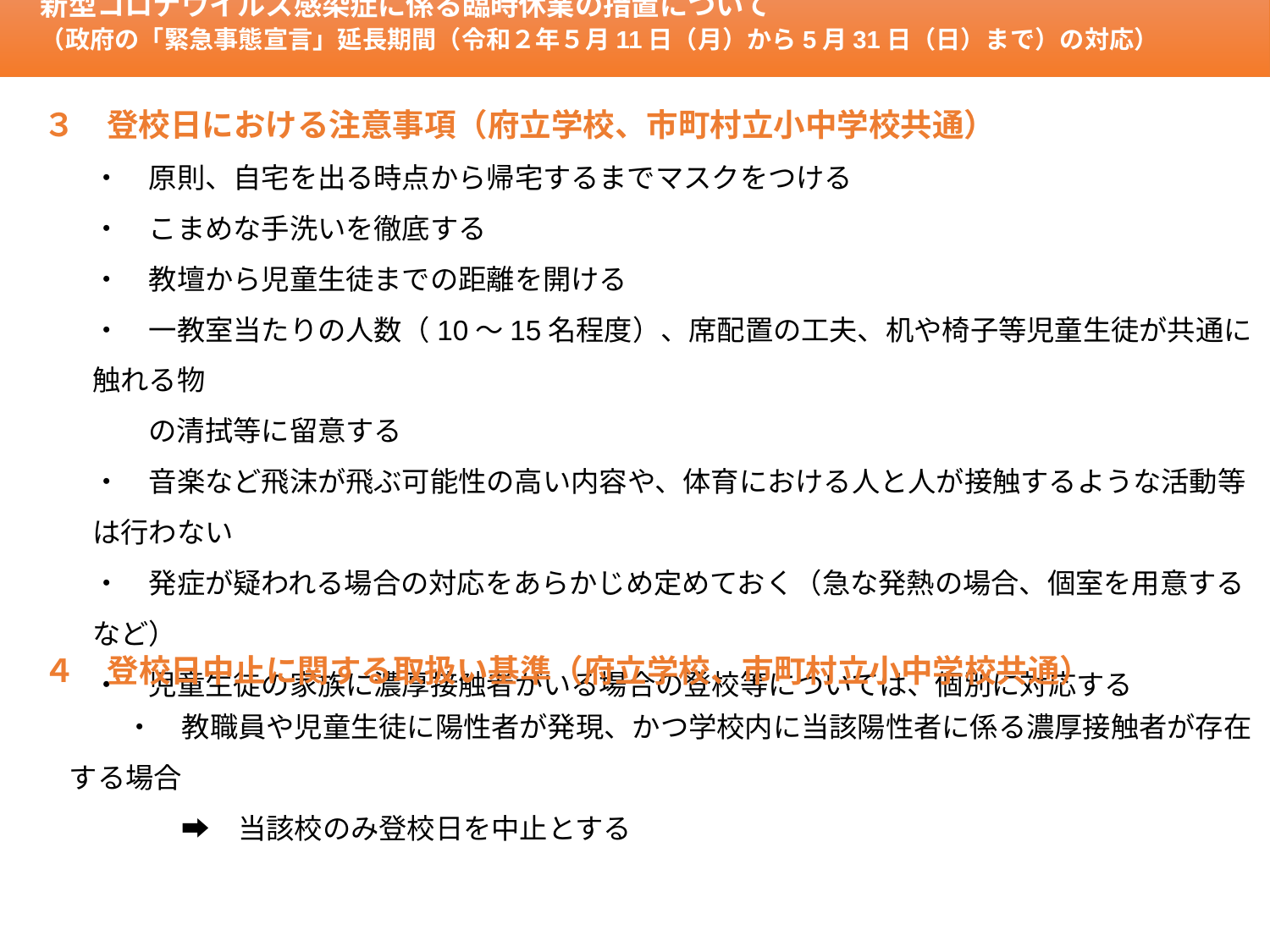

新型コロナウイルス感染症に係る臨時休業の措置について
　（政府の「緊急事態宣言」延長期間（令和２年５月11日（月）から5月31日（日）まで）の対応）
令和２年３月31日
３　登校日における注意事項（府立学校、市町村立小中学校共通）
・　原則、自宅を出る時点から帰宅するまでマスクをつける
・　こまめな手洗いを徹底する
・　教壇から児童生徒までの距離を開ける
・　一教室当たりの人数（10～15名程度）、席配置の工夫、机や椅子等児童生徒が共通に触れる物
　　の清拭等に留意する
・　音楽など飛沫が飛ぶ可能性の高い内容や、体育における人と人が接触するような活動等は行わない
・　発症が疑われる場合の対応をあらかじめ定めておく（急な発熱の場合、個室を用意するなど）
・　児童生徒の家族に濃厚接触者がいる場合の登校等については、個別に対応する
４　登校日中止に関する取扱い基準（府立学校、市町村立小中学校共通）
　　・　教職員や児童生徒に陽性者が発現、かつ学校内に当該陽性者に係る濃厚接触者が存在する場合
　　　　➡　当該校のみ登校日を中止とする